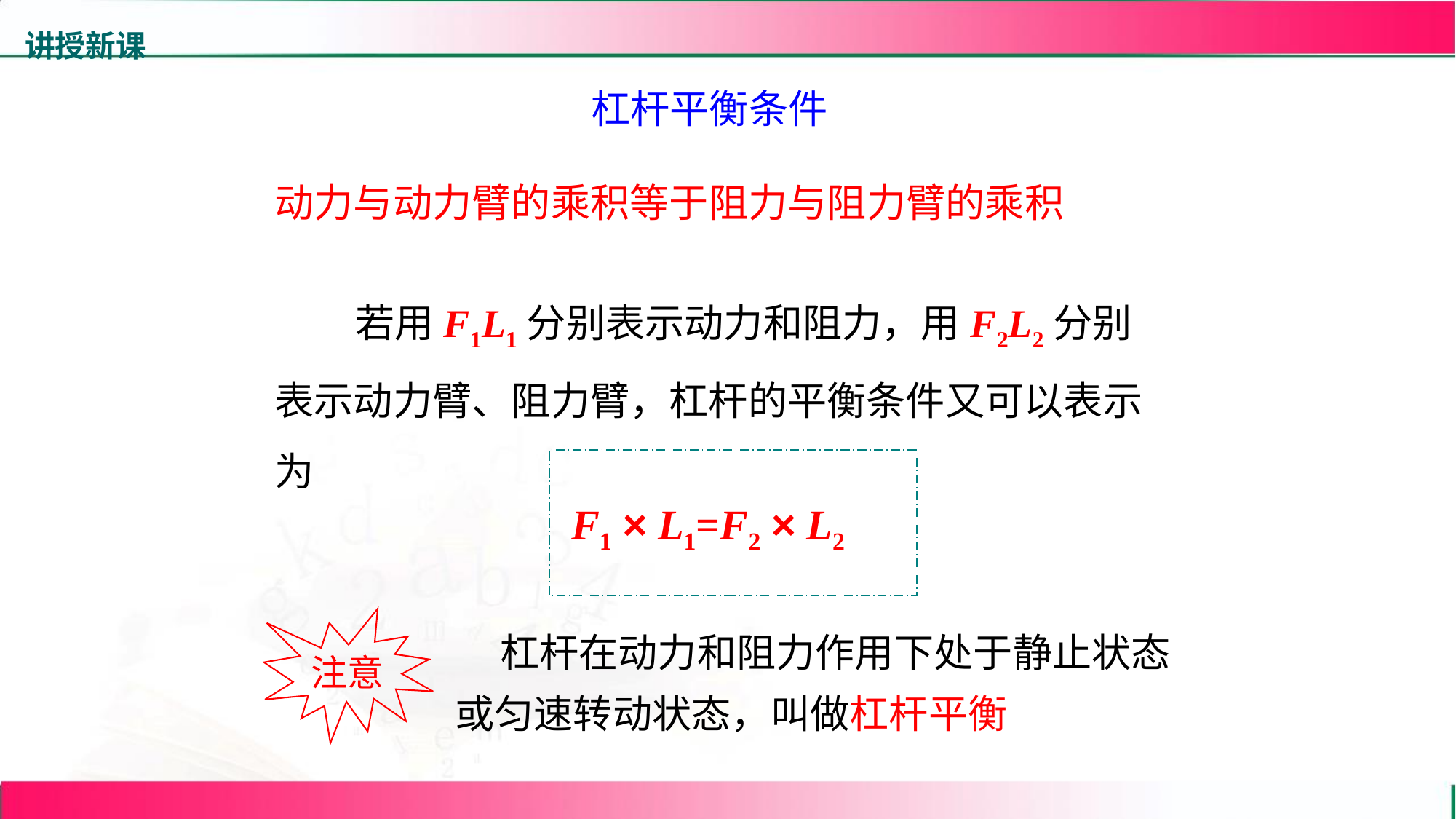

讲授新课
杠杆平衡条件
动力与动力臂的乘积等于阻力与阻力臂的乘积
        若用F1L1分别表示动力和阻力，用F2L2分别表示动力臂、阻力臂，杠杆的平衡条件又可以表示为

F1 × L1=F2 × L2
    杠杆在动力和阻力作用下处于静止状态或匀速转动状态，叫做杠杆平衡
注意